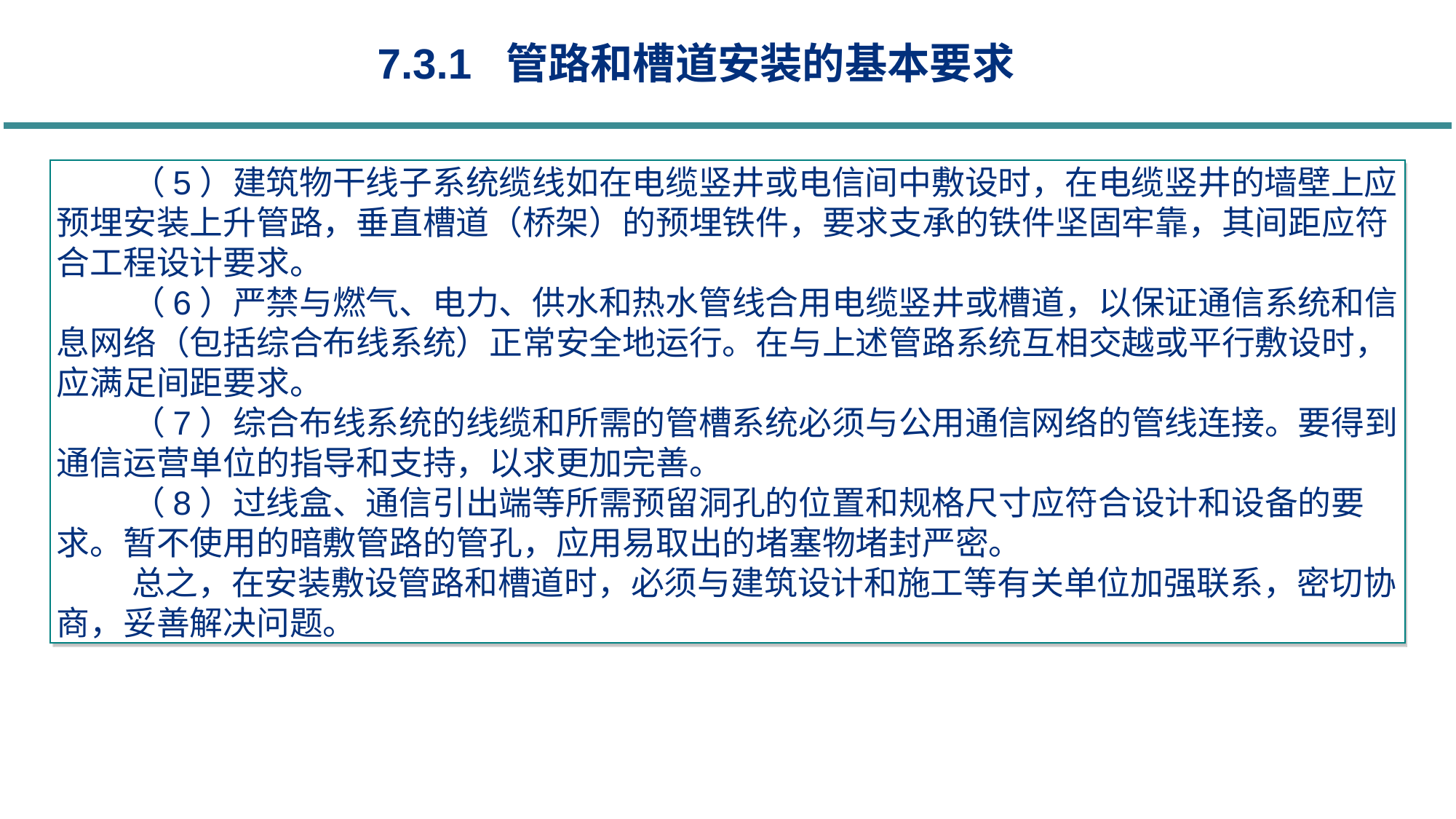

7.3.1  管路和槽道安装的基本要求
（5）建筑物干线子系统缆线如在电缆竖井或电信间中敷设时，在电缆竖井的墙壁上应预埋安装上升管路，垂直槽道（桥架）的预埋铁件，要求支承的铁件坚固牢靠，其间距应符合工程设计要求。
（6）严禁与燃气、电力、供水和热水管线合用电缆竖井或槽道，以保证通信系统和信息网络（包括综合布线系统）正常安全地运行。在与上述管路系统互相交越或平行敷设时，应满足间距要求。
（7）综合布线系统的线缆和所需的管槽系统必须与公用通信网络的管线连接。要得到通信运营单位的指导和支持，以求更加完善。
（8）过线盒、通信引出端等所需预留洞孔的位置和规格尺寸应符合设计和设备的要求。暂不使用的暗敷管路的管孔，应用易取出的堵塞物堵封严密。
总之，在安装敷设管路和槽道时，必须与建筑设计和施工等有关单位加强联系，密切协商，妥善解决问题。